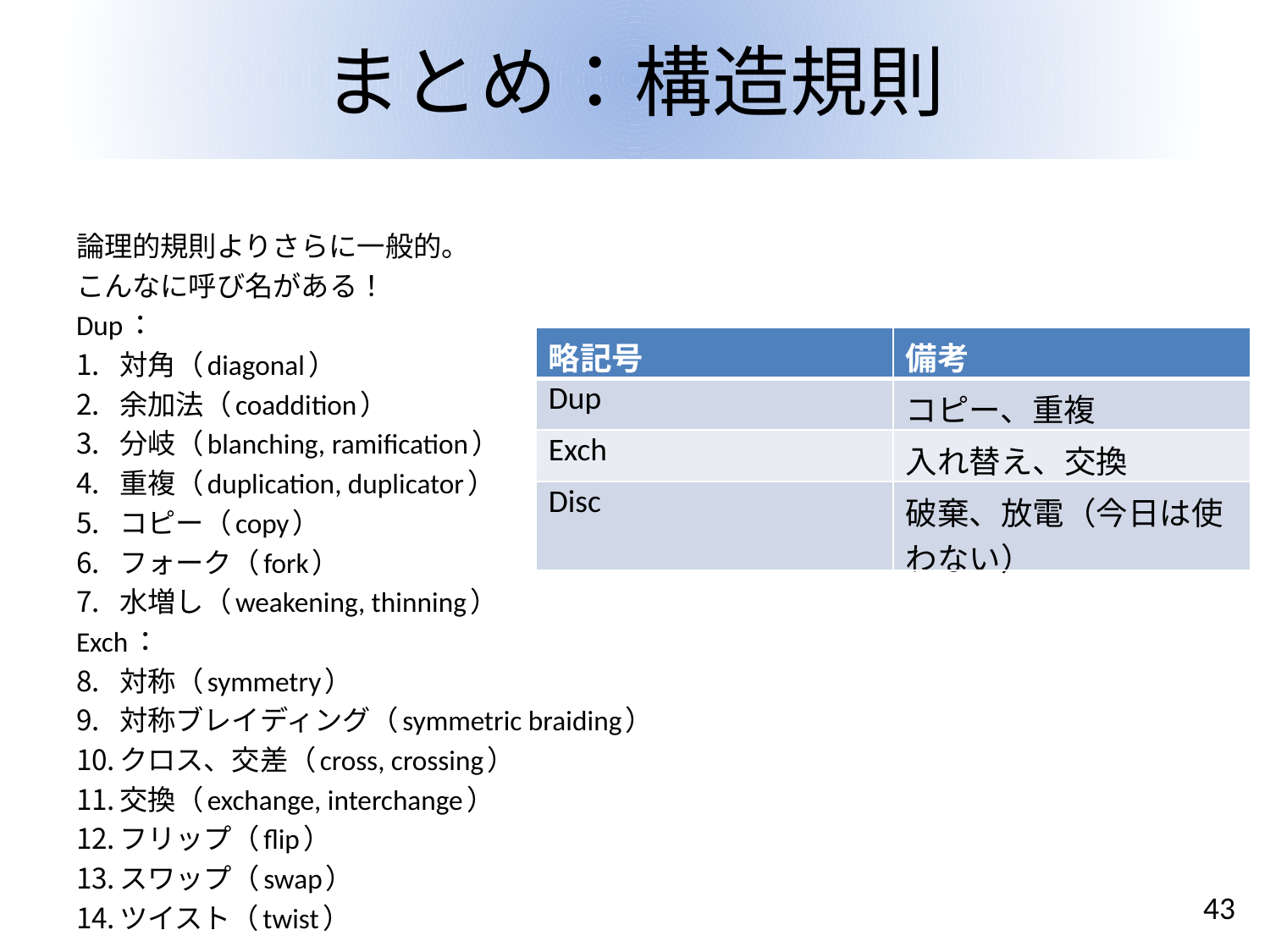

# まとめ：構造規則
論理的規則よりさらに一般的。
こんなに呼び名がある！
Dup：
対角（diagonal）
余加法（coaddition）
分岐（blanching, ramification）
重複（duplication, duplicator）
コピー（copy）
フォーク（fork）
水増し（weakening, thinning）
Exch：
対称（symmetry）
対称ブレイディング（symmetric braiding）
クロス、交差（cross, crossing）
交換（exchange, interchange）
フリップ（flip）
スワップ（swap）
ツイスト（twist）
| 略記号 | 備考 |
| --- | --- |
| Dup | コピー、重複 |
| Exch | 入れ替え、交換 |
| Disc | 破棄、放電（今日は使わない） |
43